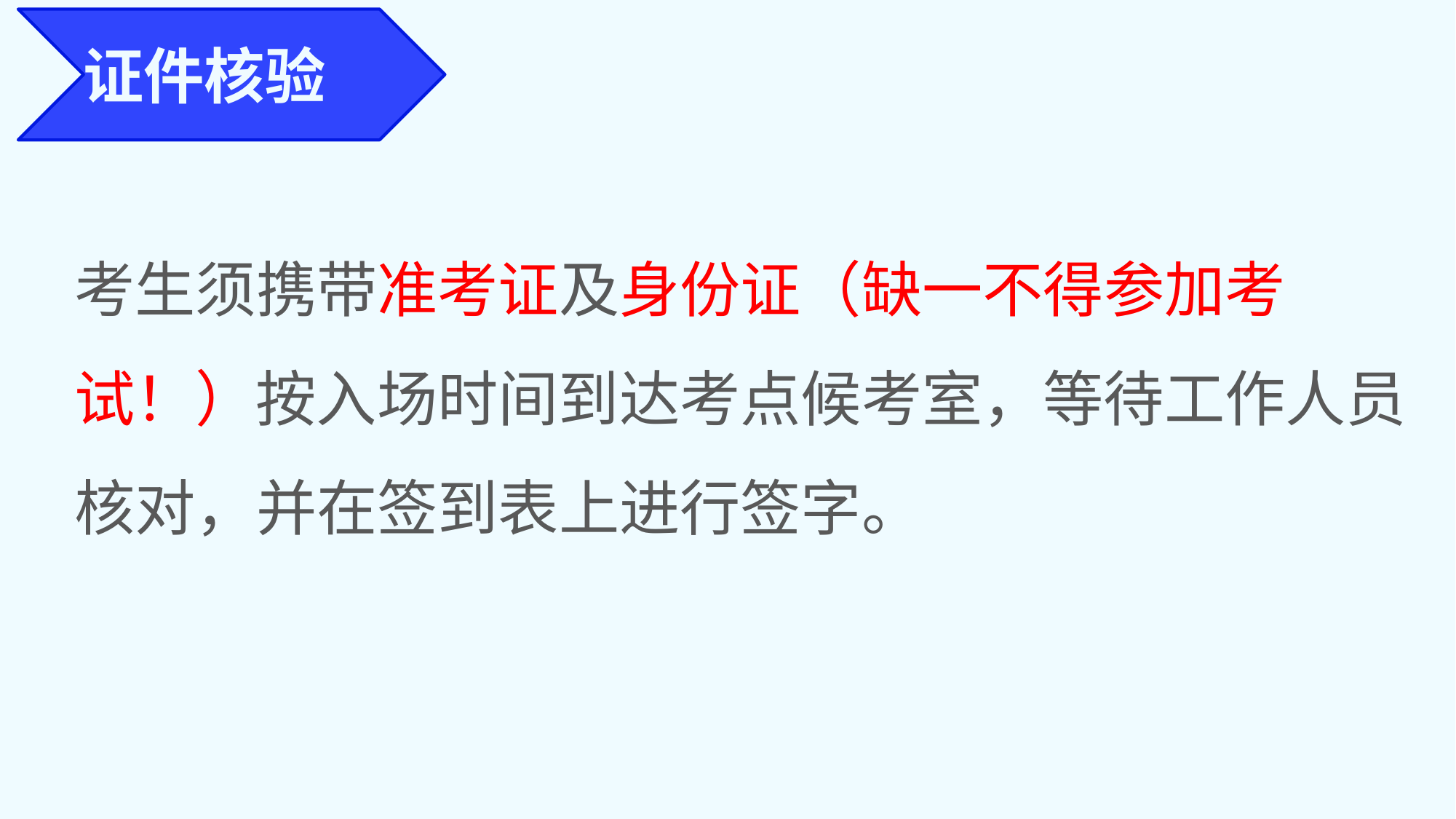

证件核验
考生须携带准考证及身份证（缺一不得参加考试！）按入场时间到达考点候考室，等待工作人员核对，并在签到表上进行签字。